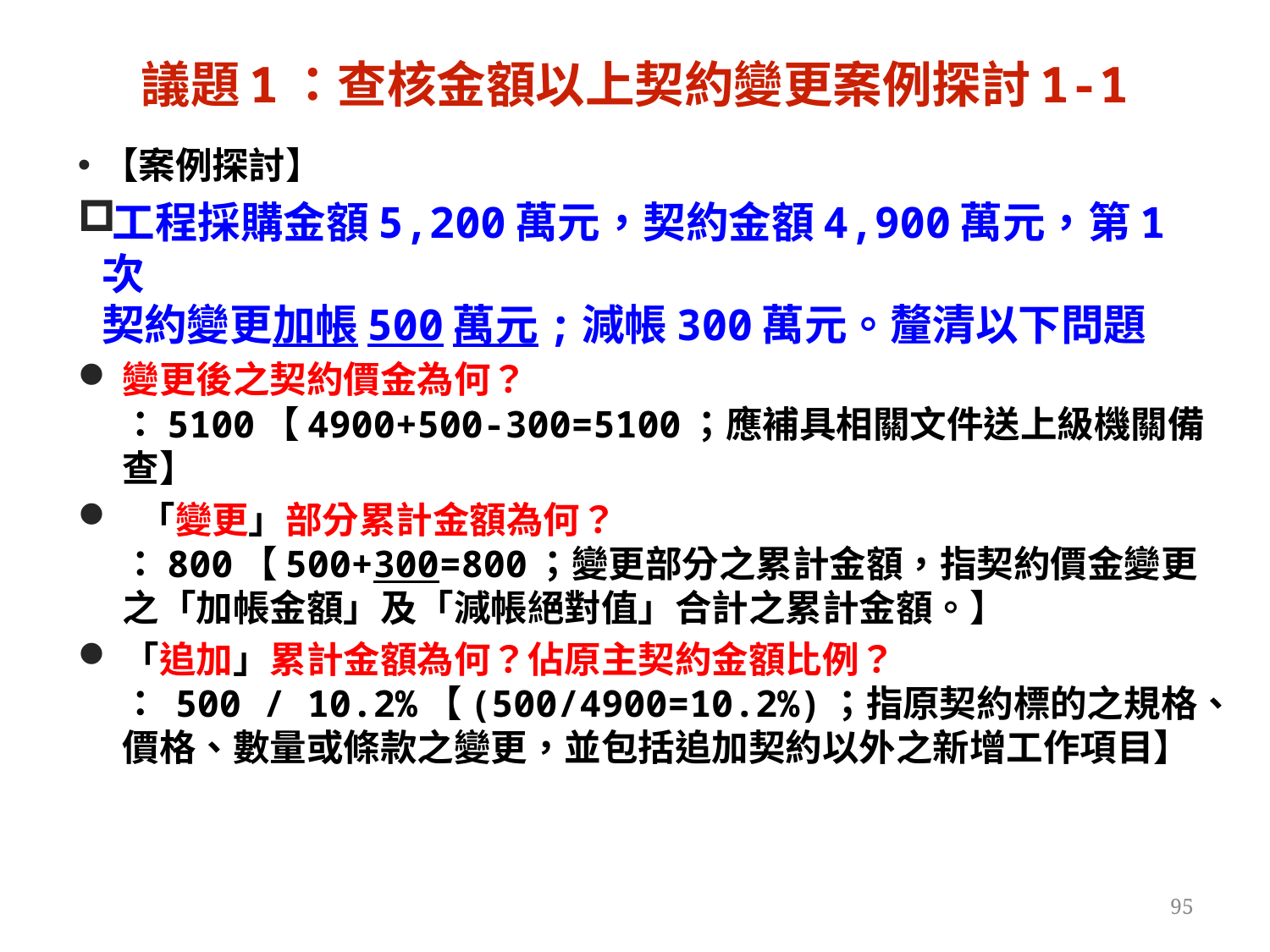

# 議題1：查核金額以上契約變更案例探討1-1
【案例探討】
工程採購金額5,200萬元，契約金額4,900萬元，第1次
契約變更加帳500萬元;減帳300萬元。釐清以下問題
變更後之契約價金為何？
：5100【4900+500-300=5100；應補具相關文件送上級機關備查】
 「變更」部分累計金額為何？
：800【500+300=800；變更部分之累計金額，指契約價金變更之「加帳金額」及「減帳絕對值」合計之累計金額。】
「追加」累計金額為何？佔原主契約金額比例？
： 500 / 10.2%【(500/4900=10.2%)；指原契約標的之規格、價格、數量或條款之變更，並包括追加契約以外之新增工作項目】

95